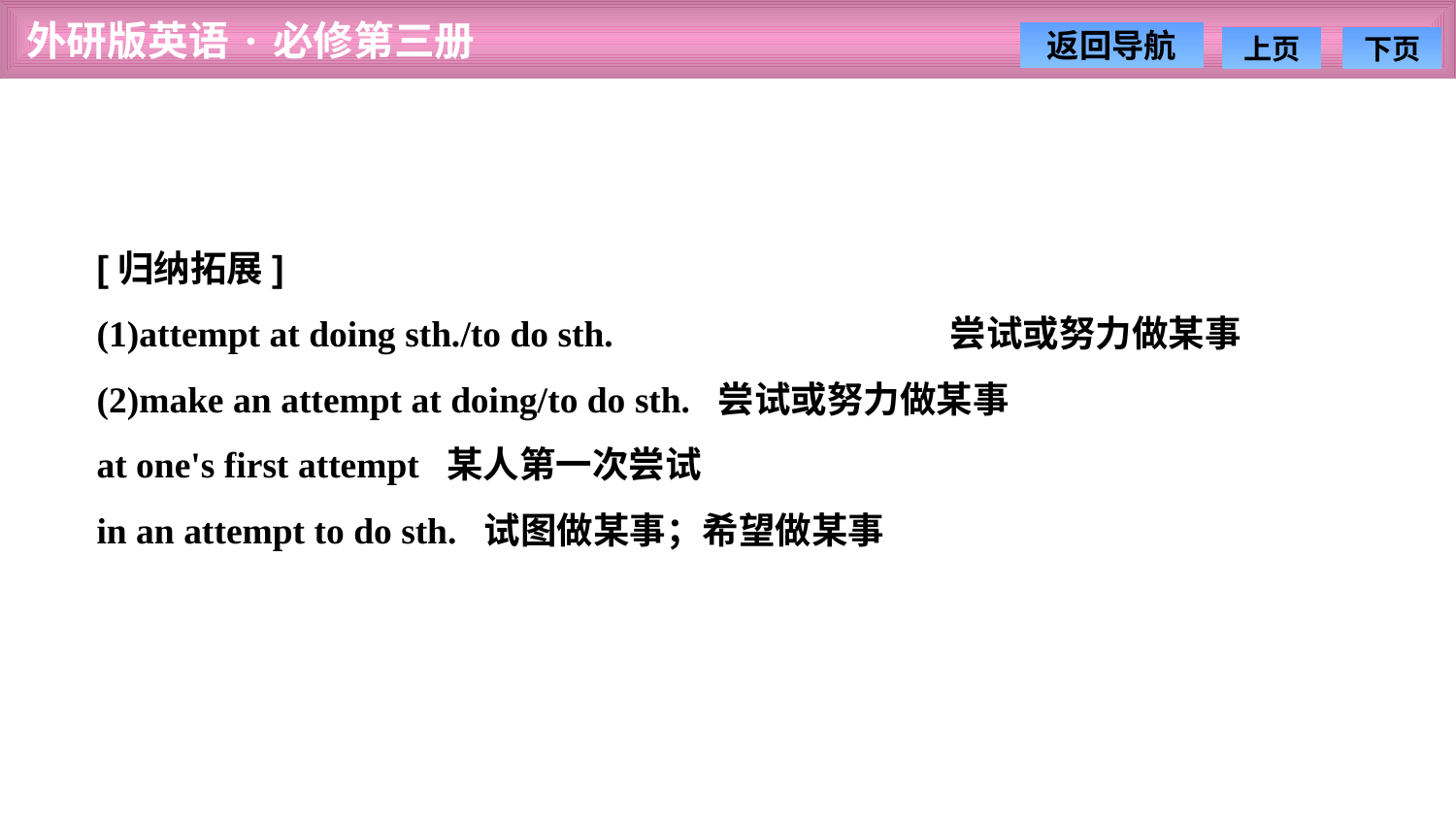

[归纳拓展]
(1)attempt at doing sth./to do sth.　　　　　　　　　尝试或努力做某事
(2)make an attempt at doing/to do sth.  尝试或努力做某事
at one's first attempt  某人第一次尝试
in an attempt to do sth.  试图做某事；希望做某事